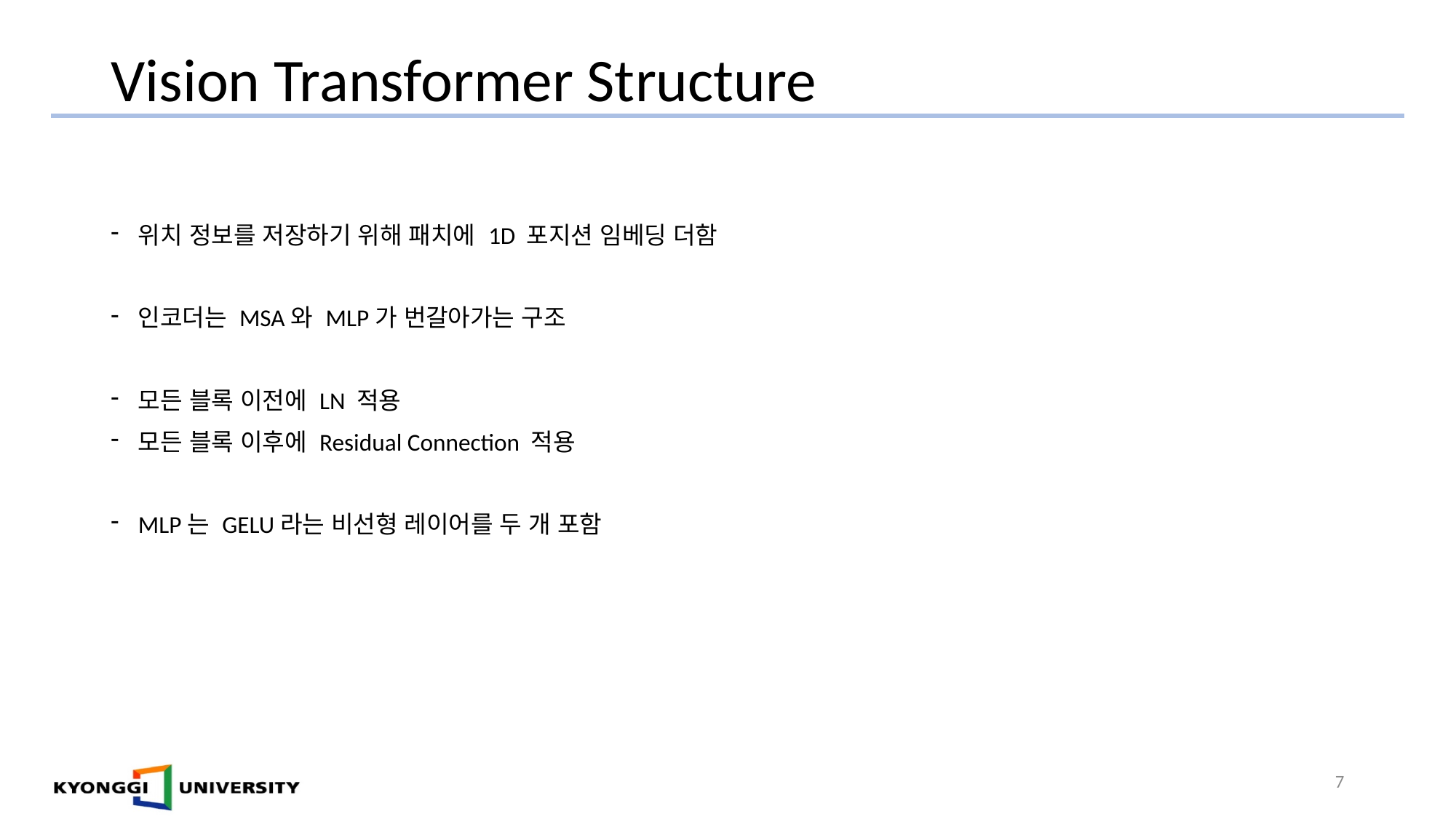

# Vision Transformer Structure
위치 정보를 저장하기 위해 패치에 1D 포지션 임베딩 더함

인코더는 MSA와 MLP가 번갈아가는 구조

모든 블록 이전에 LN 적용
모든 블록 이후에 Residual Connection 적용

MLP는 GELU라는 비선형 레이어를 두 개 포함
7